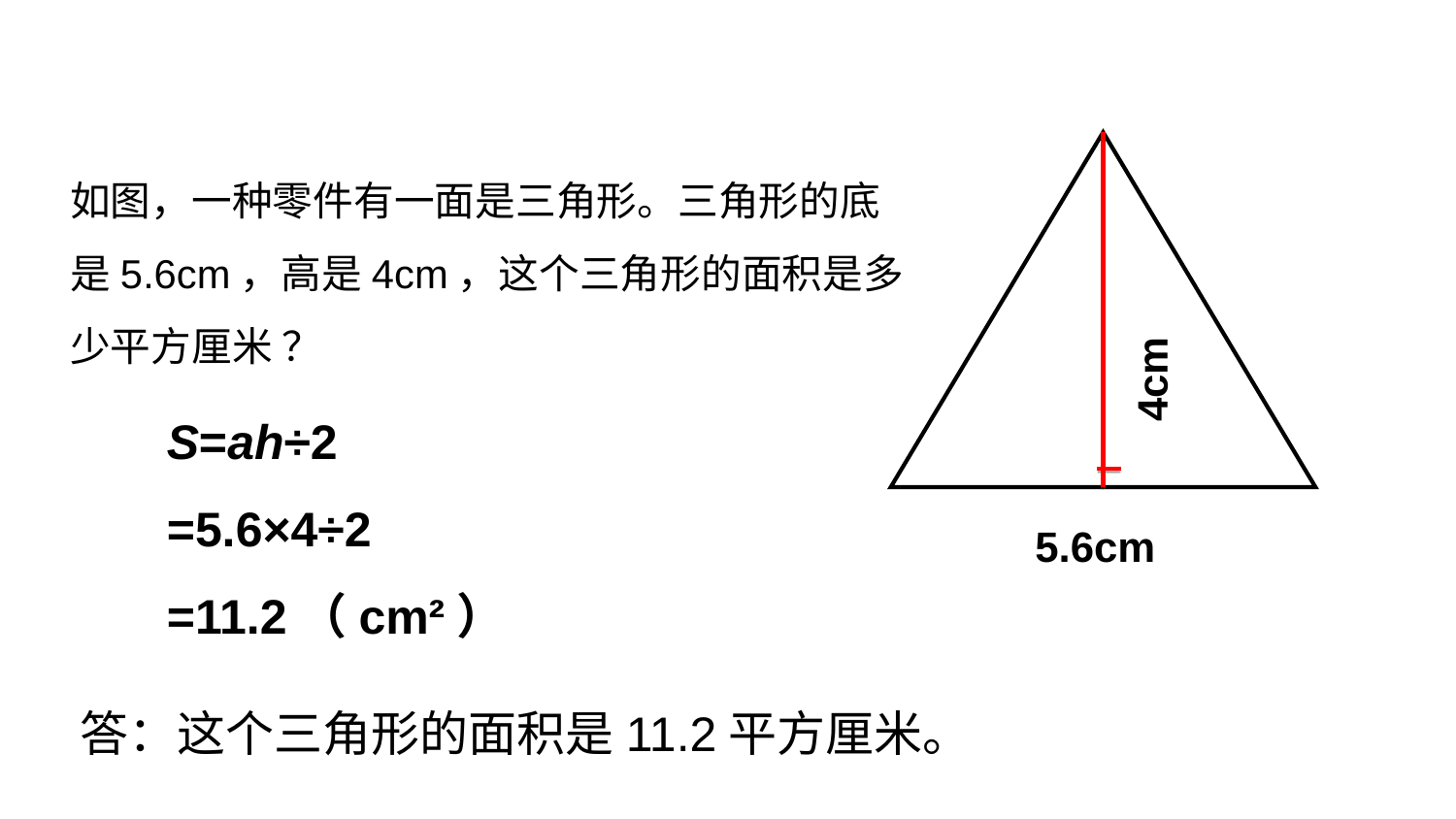

如图，一种零件有一面是三角形。三角形的底是5.6cm，高是4cm，这个三角形的面积是多少平方厘米 ？
4cm
S=ah÷2
=5.6×4÷2
=11.2（cm²）
5.6cm
答：这个三角形的面积是11.2平方厘米。